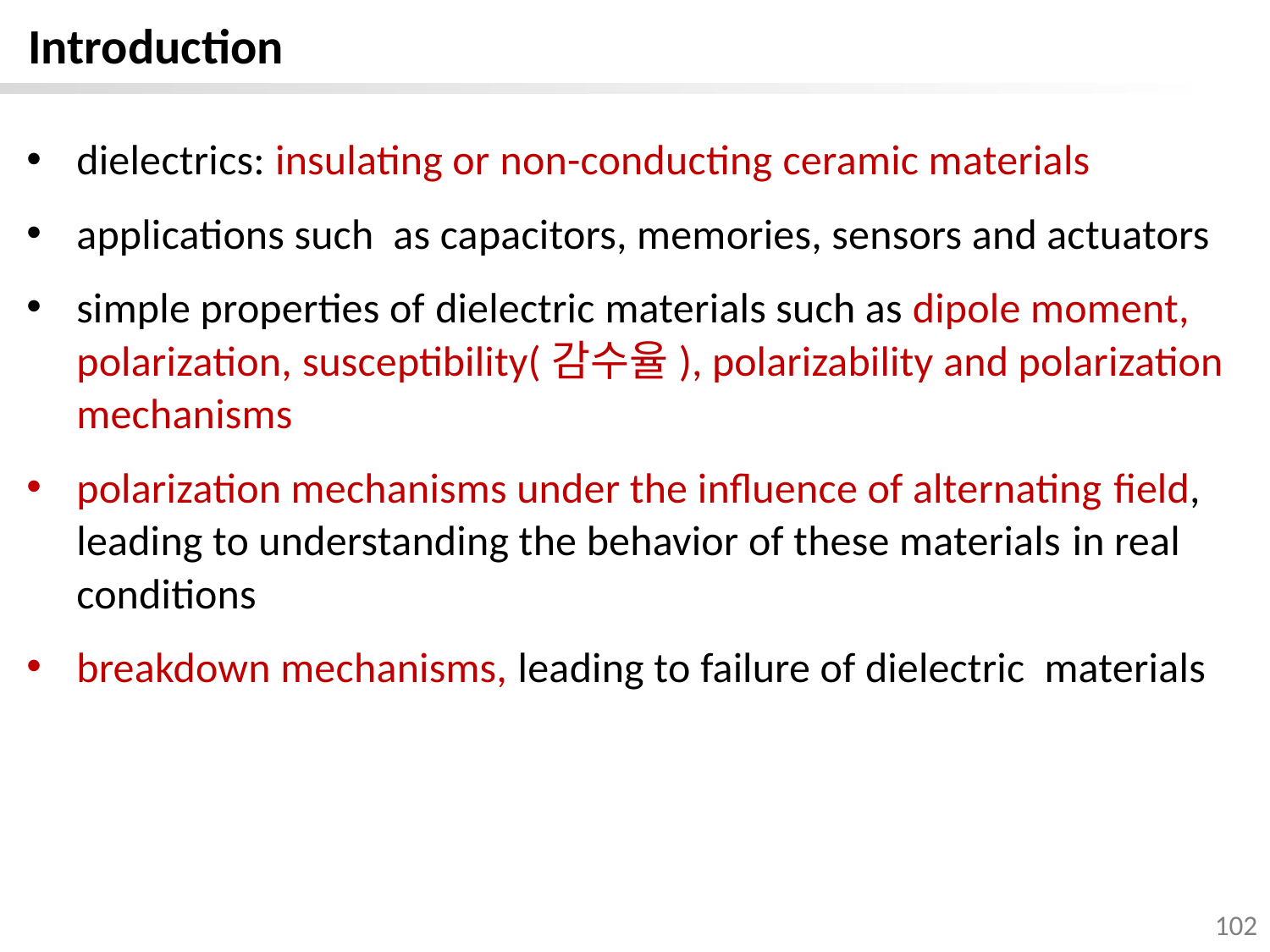

Introduction

dielectrics: insulating or non-conducting ceramic materials
applications such  as capacitors, memories, sensors and actuators
simple properties of dielectric materials such as dipole moment, polarization, susceptibility(감수율), polarizability and polarization mechanisms
polarization mechanisms under the influence of alternating field,   leading to understanding the behavior of these materials in real conditions
breakdown mechanisms, leading to failure of dielectric  materials
102